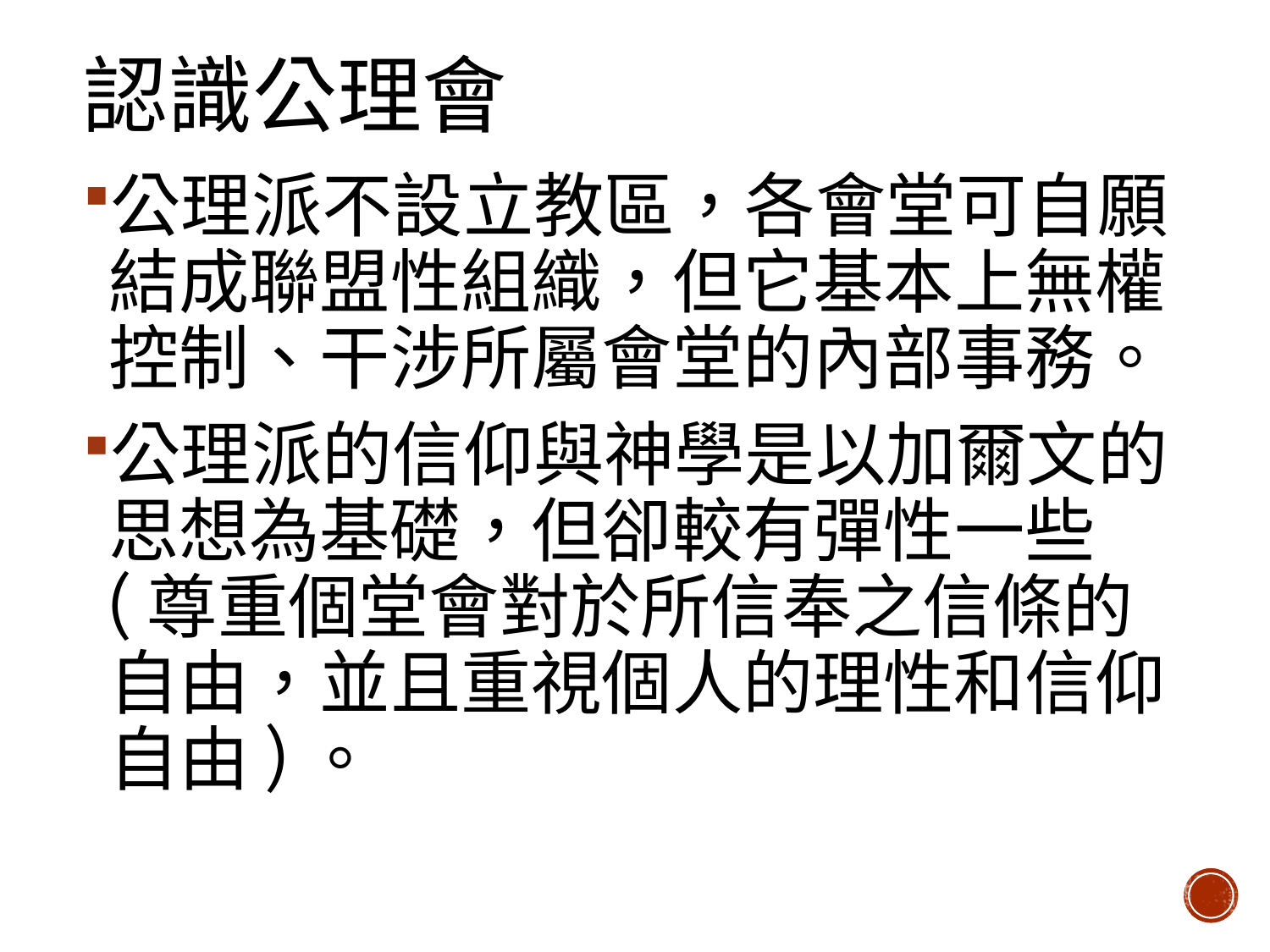

# 認識公理會
公理派不設立教區，各會堂可自願結成聯盟性組織，但它基本上無權控制、干涉所屬會堂的內部事務。
公理派的信仰與神學是以加爾文的思想為基礎，但卻較有彈性一些(尊重個堂會對於所信奉之信條的自由，並且重視個人的理性和信仰自由)。